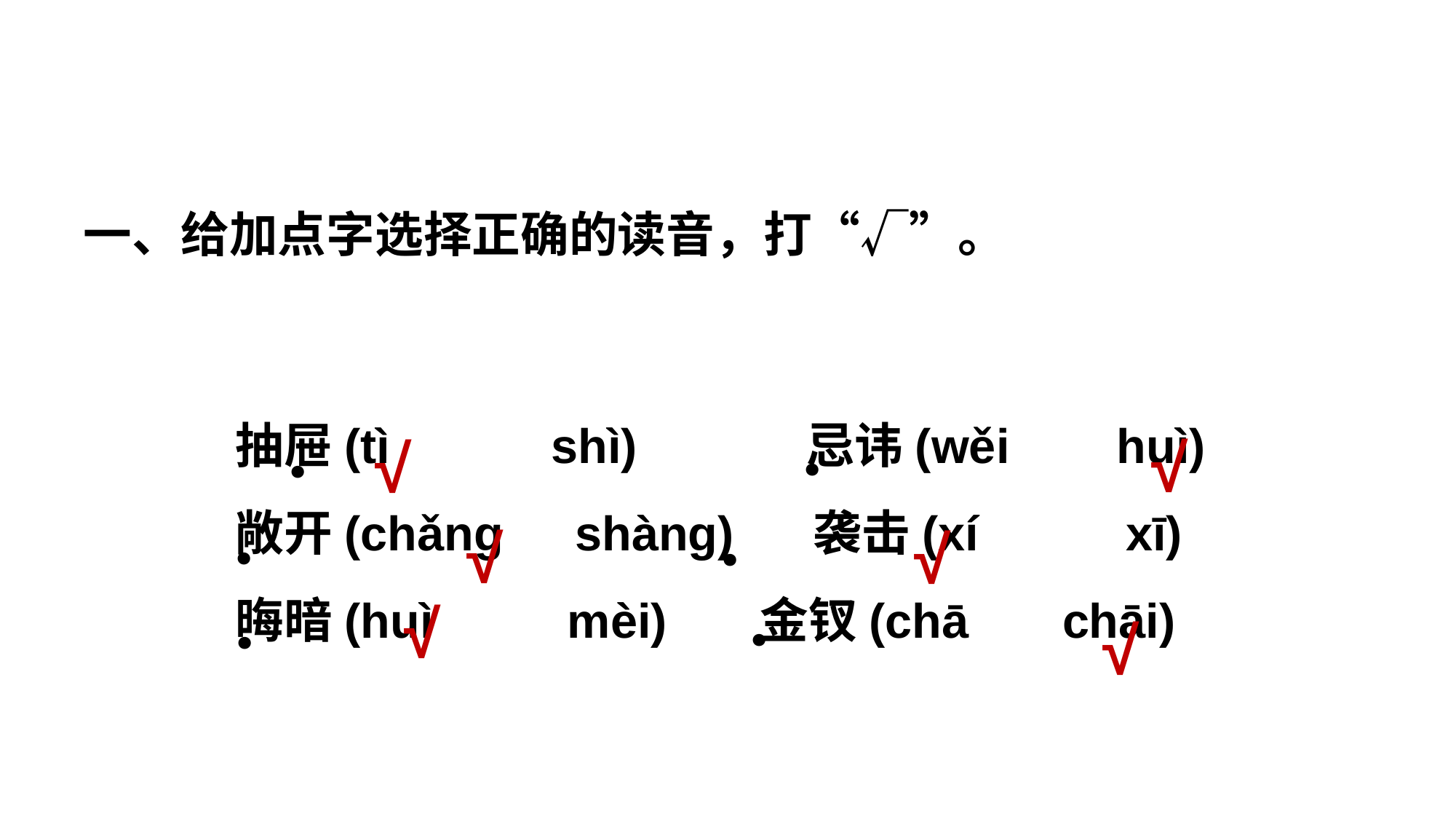

一、给加点字选择正确的读音，打“√”。
抽屉(tì            shì)　　　 忌讳(wěi        huì)
敞开(chǎng　shàng)     袭击(xí           xī)
晦暗(huì          mèi)      金钗(chā       chāi)
．
．
√
√
．
．
√
√
．
．
√
√